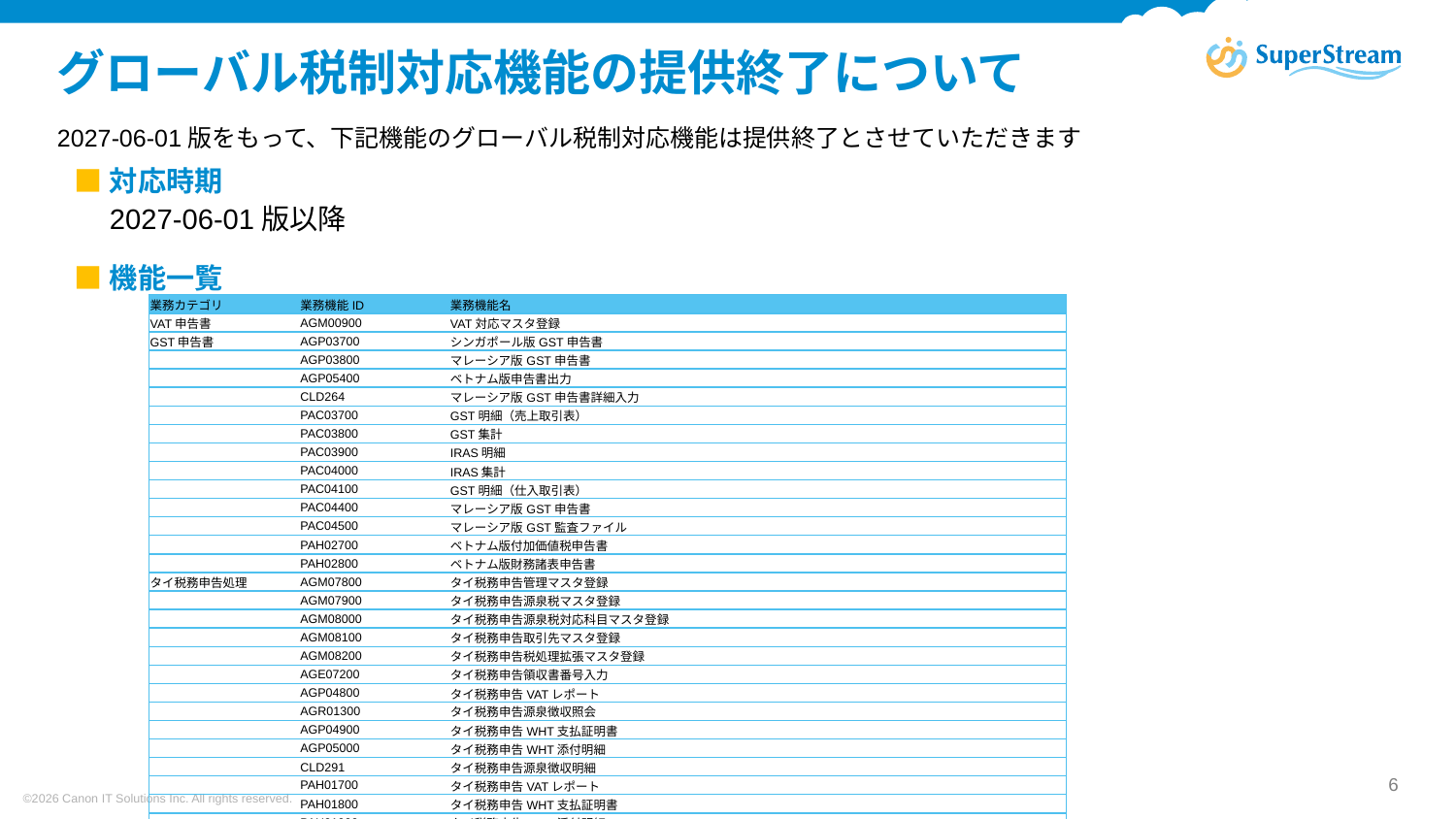

# グローバル税制対応機能の提供終了について
2027-06-01版をもって、下記機能のグローバル税制対応機能は提供終了とさせていただきます
■対応時期
　2027-06-01版以降
■機能一覧
| 業務カテゴリ | 業務機能ID | 業務機能名 |
| --- | --- | --- |
| VAT申告書 | AGM00900 | VAT対応マスタ登録 |
| GST申告書 | AGP03700 | シンガポール版GST申告書 |
|  | AGP03800 | マレーシア版GST申告書 |
|  | AGP05400 | ベトナム版申告書出力 |
|  | CLD264 | マレーシア版GST申告書詳細入力 |
|  | PAC03700 | GST明細（売上取引表） |
|  | PAC03800 | GST集計 |
|  | PAC03900 | IRAS明細 |
|  | PAC04000 | IRAS集計 |
|  | PAC04100 | GST明細（仕入取引表） |
|  | PAC04400 | マレーシア版GST申告書 |
|  | PAC04500 | マレーシア版GST監査ファイル |
|  | PAH02700 | ベトナム版付加価値税申告書 |
|  | PAH02800 | ベトナム版財務諸表申告書 |
| タイ税務申告処理 | AGM07800 | タイ税務申告管理マスタ登録 |
|  | AGM07900 | タイ税務申告源泉税マスタ登録 |
|  | AGM08000 | タイ税務申告源泉税対応科目マスタ登録 |
|  | AGM08100 | タイ税務申告取引先マスタ登録 |
|  | AGM08200 | タイ税務申告税処理拡張マスタ登録 |
|  | AGE07200 | タイ税務申告領収書番号入力 |
|  | AGP04800 | タイ税務申告VATレポート |
|  | AGR01300 | タイ税務申告源泉徴収照会 |
|  | AGP04900 | タイ税務申告WHT支払証明書 |
|  | AGP05000 | タイ税務申告WHT添付明細 |
|  | CLD291 | タイ税務申告源泉徴収明細 |
|  | PAH01700 | タイ税務申告VATレポート |
|  | PAH01800 | タイ税務申告WHT支払証明書 |
|  | PAH01900 | タイ税務申告WHT添付明細 |
6
©2026 Canon IT Solutions Inc. All rights reserved.